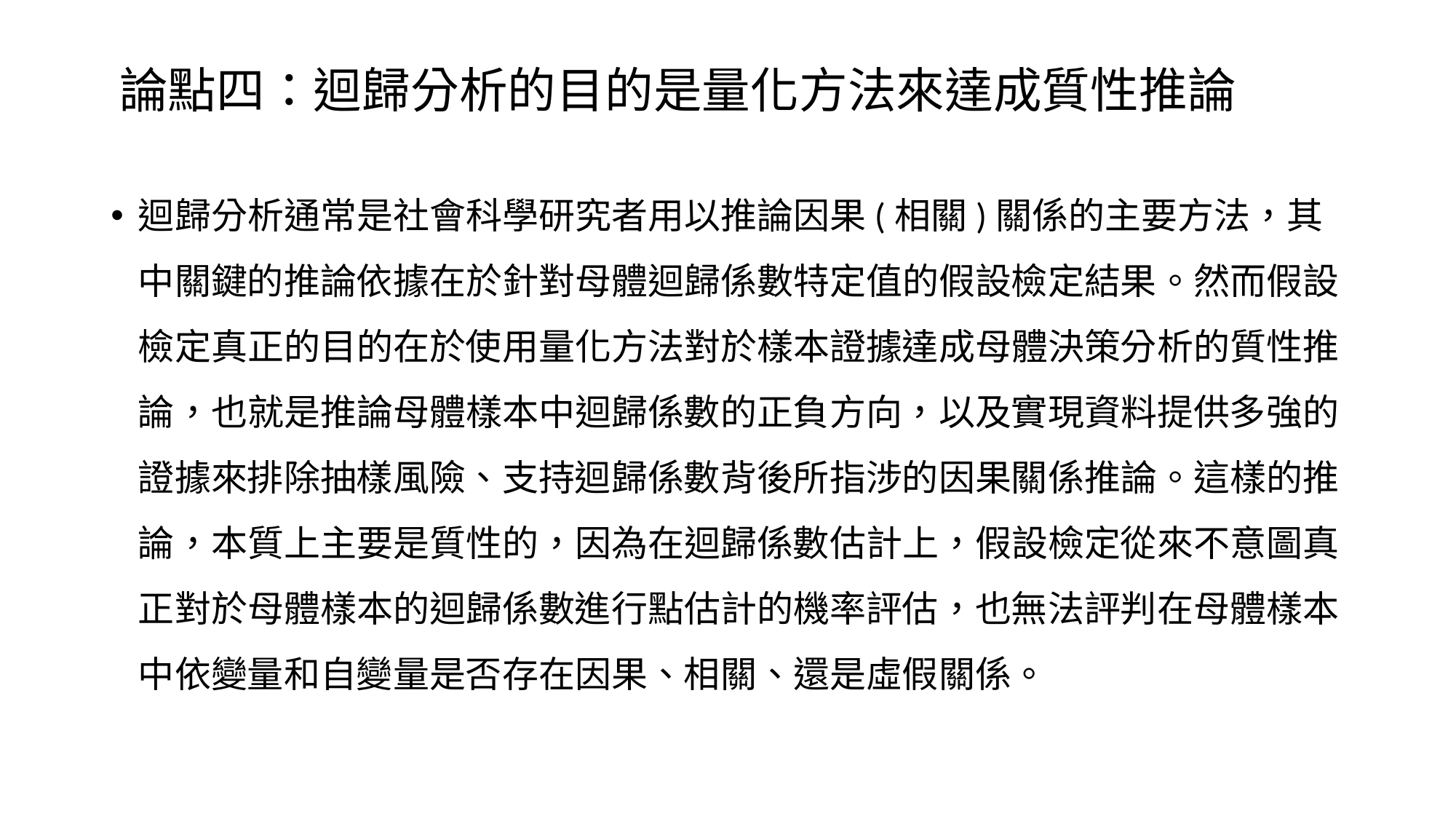

# 論點四：迴歸分析的目的是量化方法來達成質性推論
迴歸分析通常是社會科學研究者用以推論因果(相關)關係的主要方法，其中關鍵的推論依據在於針對母體迴歸係數特定值的假設檢定結果。然而假設檢定真正的目的在於使用量化方法對於樣本證據達成母體決策分析的質性推論，也就是推論母體樣本中迴歸係數的正負方向，以及實現資料提供多強的證據來排除抽樣風險、支持迴歸係數背後所指涉的因果關係推論。這樣的推論，本質上主要是質性的，因為在迴歸係數估計上，假設檢定從來不意圖真正對於母體樣本的迴歸係數進行點估計的機率評估，也無法評判在母體樣本中依變量和自變量是否存在因果、相關、還是虛假關係。